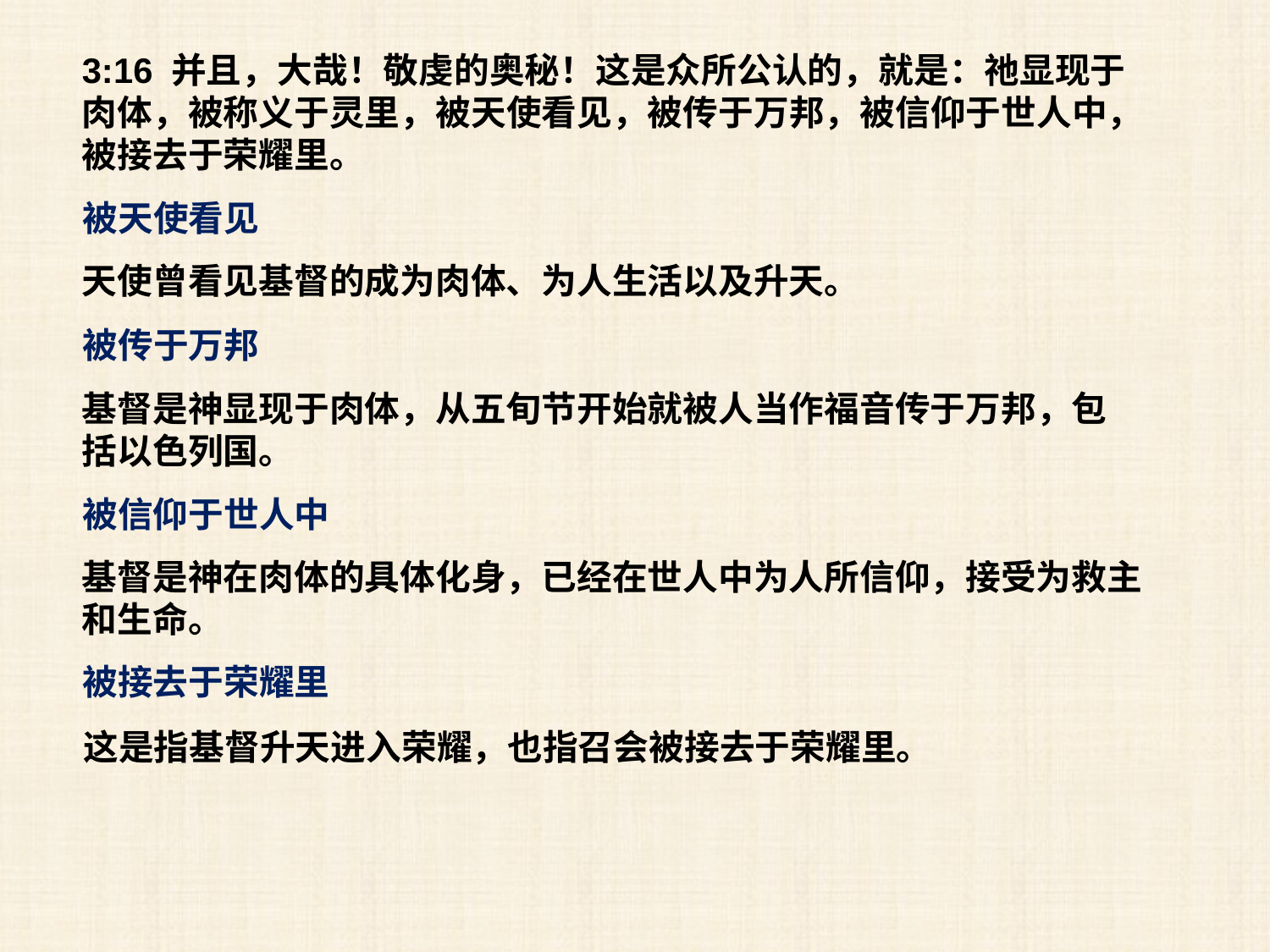

3:16 并且，大哉！敬虔的奥秘！这是众所公认的，就是：祂显现于肉体，被称义于灵里，被天使看见，被传于万邦，被信仰于世人中，被接去于荣耀里。
被天使看见
天使曾看见基督的成为肉体、为人生活以及升天。
被传于万邦
基督是神显现于肉体，从五旬节开始就被人当作福音传于万邦，包括以色列国。
被信仰于世人中
基督是神在肉体的具体化身，已经在世人中为人所信仰，接受为救主和生命。
被接去于荣耀里
这是指基督升天进入荣耀，也指召会被接去于荣耀里。